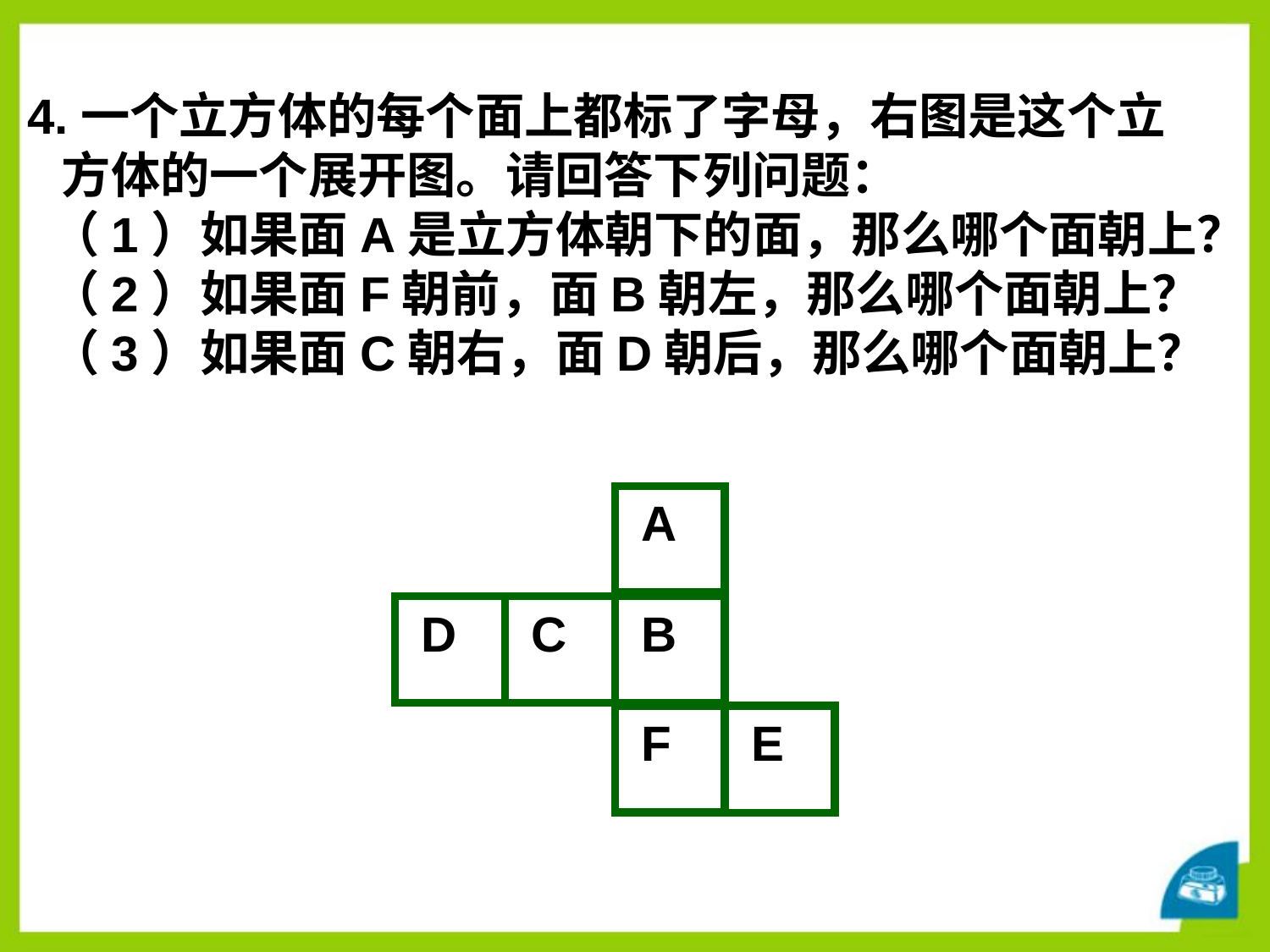

4.一个立方体的每个面上都标了字母，右图是这个立
  方体的一个展开图。请回答下列问题：
 （1）如果面A是立方体朝下的面，那么哪个面朝上？
 （2）如果面F朝前，面B朝左，那么哪个面朝上？
 （3）如果面C朝右，面D朝后，那么哪个面朝上？
 A
 D
 C
 B
 F
 E